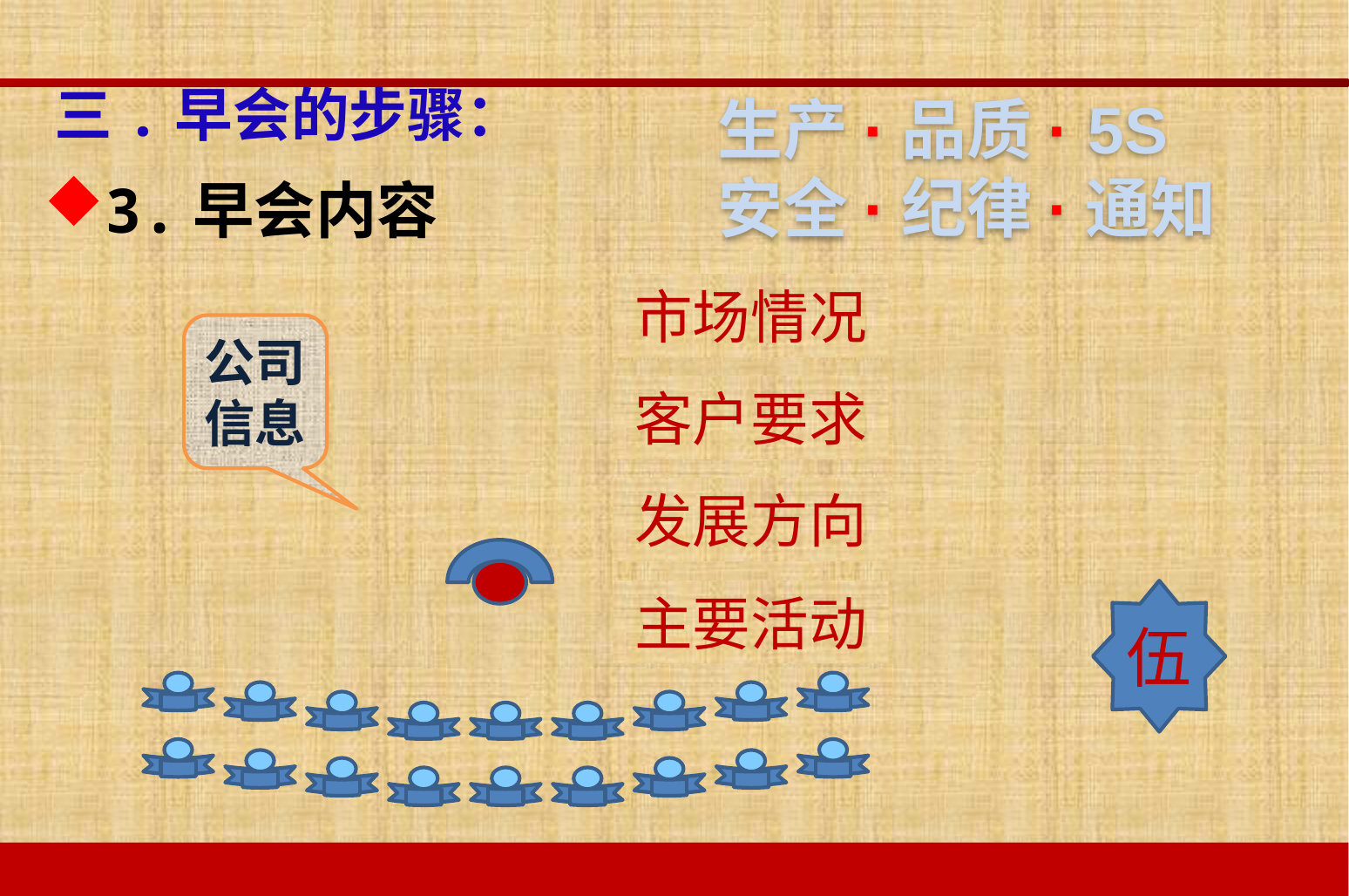

生产·品质· 5S
安全·纪律·通知
# 三.早会的步骤：
3.早会内容
市场情况
公司信息
客户要求
发展方向

伍
主要活动